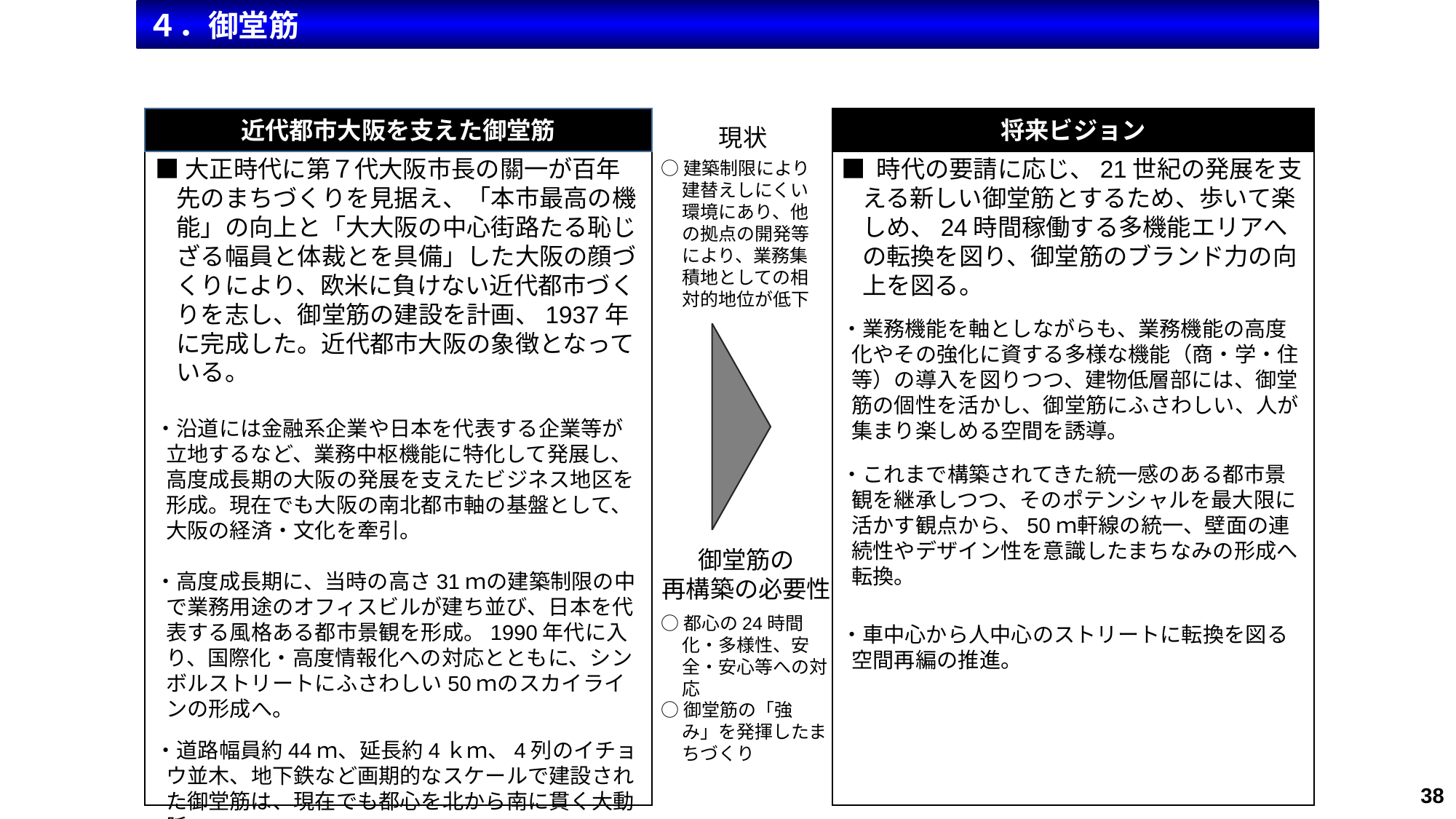

４．御堂筋

■大正時代に第７代大阪市長の關一が百年先のまちづくりを見据え、「本市最高の機能」の向上と「大大阪の中心街路たる恥じざる幅員と体裁とを具備」した大阪の顔づくりにより、欧米に負けない近代都市づくりを志し、御堂筋の建設を計画、1937年に完成した。近代都市大阪の象徴となっている。

・沿道には金融系企業や日本を代表する企業等が立地するなど、業務中枢機能に特化して発展し、高度成長期の大阪の発展を支えたビジネス地区を形成。現在でも大阪の南北都市軸の基盤として、大阪の経済・文化を牽引。

・高度成長期に、当時の高さ31ｍの建築制限の中で業務用途のオフィスビルが建ち並び、日本を代表する風格ある都市景観を形成。1990年代に入り、国際化・高度情報化への対応とともに、シンボルストリートにふさわしい50ｍのスカイラインの形成へ。

・道路幅員約44ｍ、延長約4ｋｍ、4列のイチョウ並木、地下鉄など画期的なスケールで建設された御堂筋は、現在でも都心を北から南に貫く大動脈。
近代都市大阪を支えた御堂筋

■ 時代の要請に応じ、21世紀の発展を支える新しい御堂筋とするため、歩いて楽しめ、24時間稼働する多機能エリアへの転換を図り、御堂筋のブランド力の向上を図る。

・業務機能を軸としながらも、業務機能の高度化やその強化に資する多様な機能（商・学・住等）の導入を図りつつ、建物低層部には、御堂筋の個性を活かし、御堂筋にふさわしい、人が集まり楽しめる空間を誘導。

・これまで構築されてきた統一感のある都市景観を継承しつつ、そのポテンシャルを最大限に活かす観点から、50ｍ軒線の統一、壁面の連続性やデザイン性を意識したまちなみの形成へ転換。

・車中心から人中心のストリートに転換を図る空間再編の推進。
将来ビジョン
現状
○建築制限により建替えしにくい環境にあり、他の拠点の開発等により、業務集積地としての相対的地位が低下

御堂筋の
再構築の必要性
○都心の24時間化・多様性、安全・安心等への対応
○御堂筋の「強み」を発揮したまちづくり
38